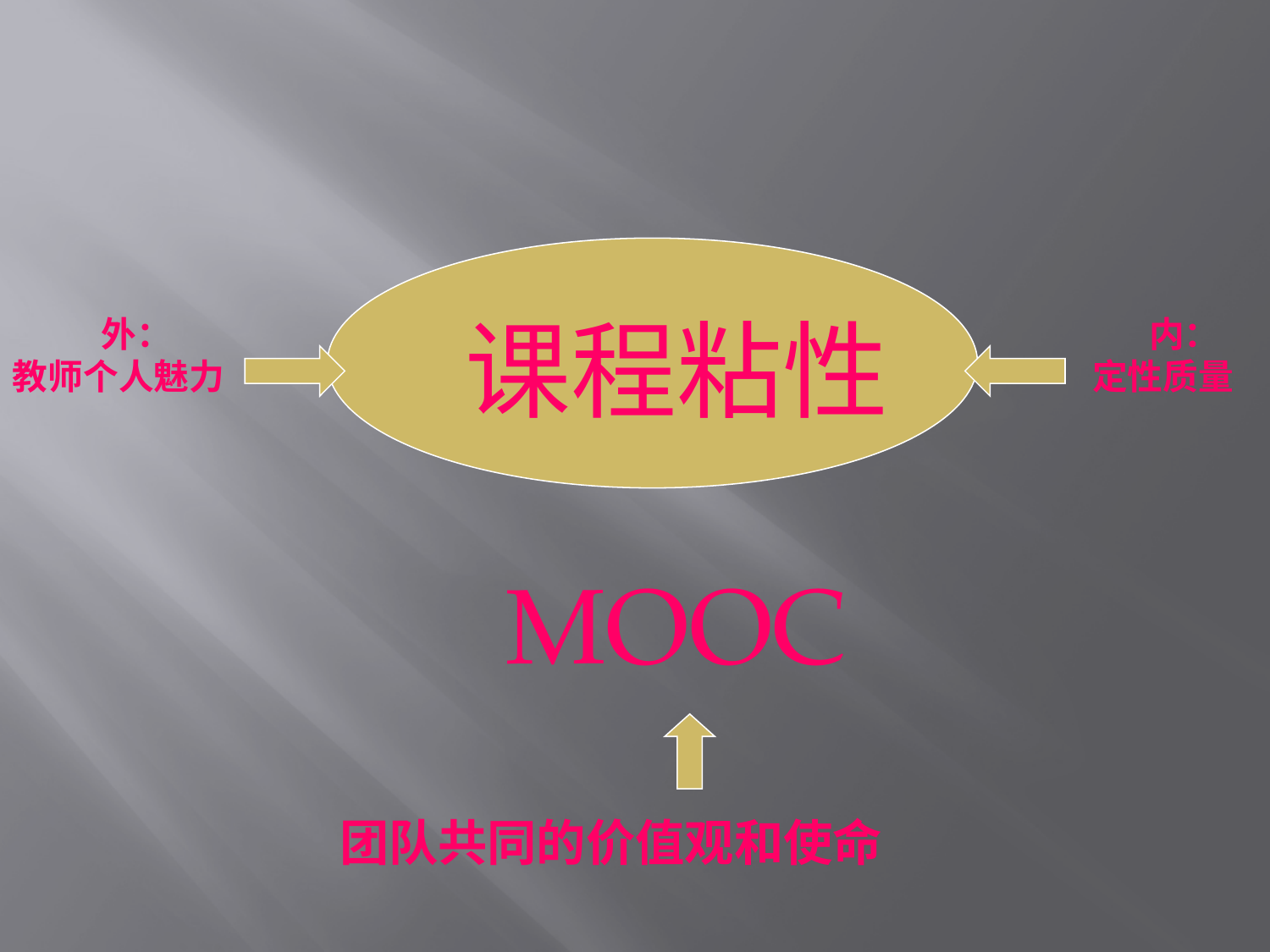

课程粘性

MOOC

                     团队共同的价值观和使命

          外：
教师个人魅力
      内：
定性质量